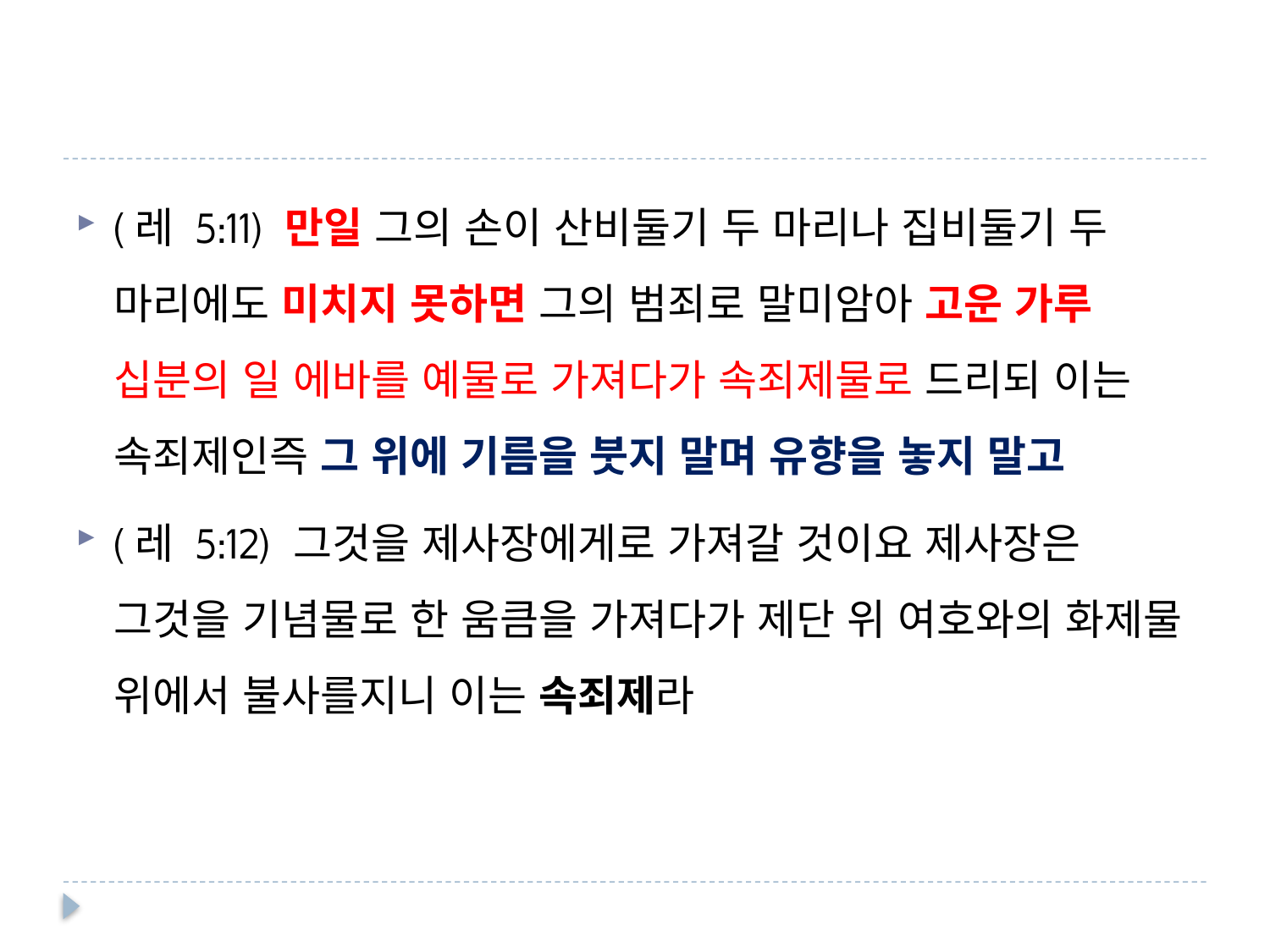

#
(레 5:11) 만일 그의 손이 산비둘기 두 마리나 집비둘기 두 마리에도 미치지 못하면 그의 범죄로 말미암아 고운 가루 십분의 일 에바를 예물로 가져다가 속죄제물로 드리되 이는 속죄제인즉 그 위에 기름을 붓지 말며 유향을 놓지 말고
(레 5:12) 그것을 제사장에게로 가져갈 것이요 제사장은 그것을 기념물로 한 움큼을 가져다가 제단 위 여호와의 화제물 위에서 불사를지니 이는 속죄제라